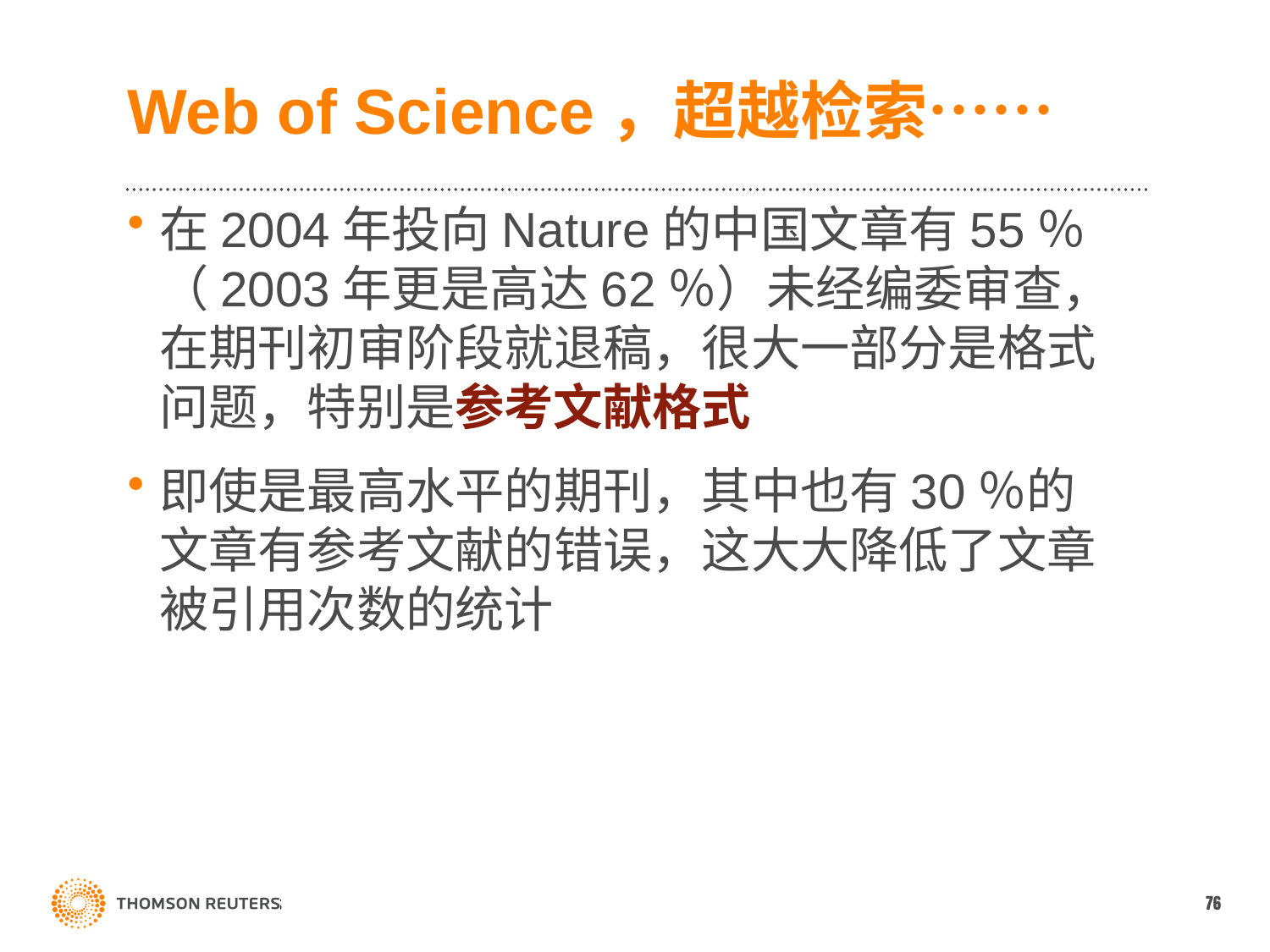

Web of Science，超越检索……
在2004年投向Nature的中国文章有55％ （2003年更是高达62％）未经编委审查，在期刊初审阶段就退稿，很大一部分是格式问题，特别是参考文献格式
即使是最高水平的期刊，其中也有30％的文章有参考文献的错误，这大大降低了文章被引用次数的统计
76